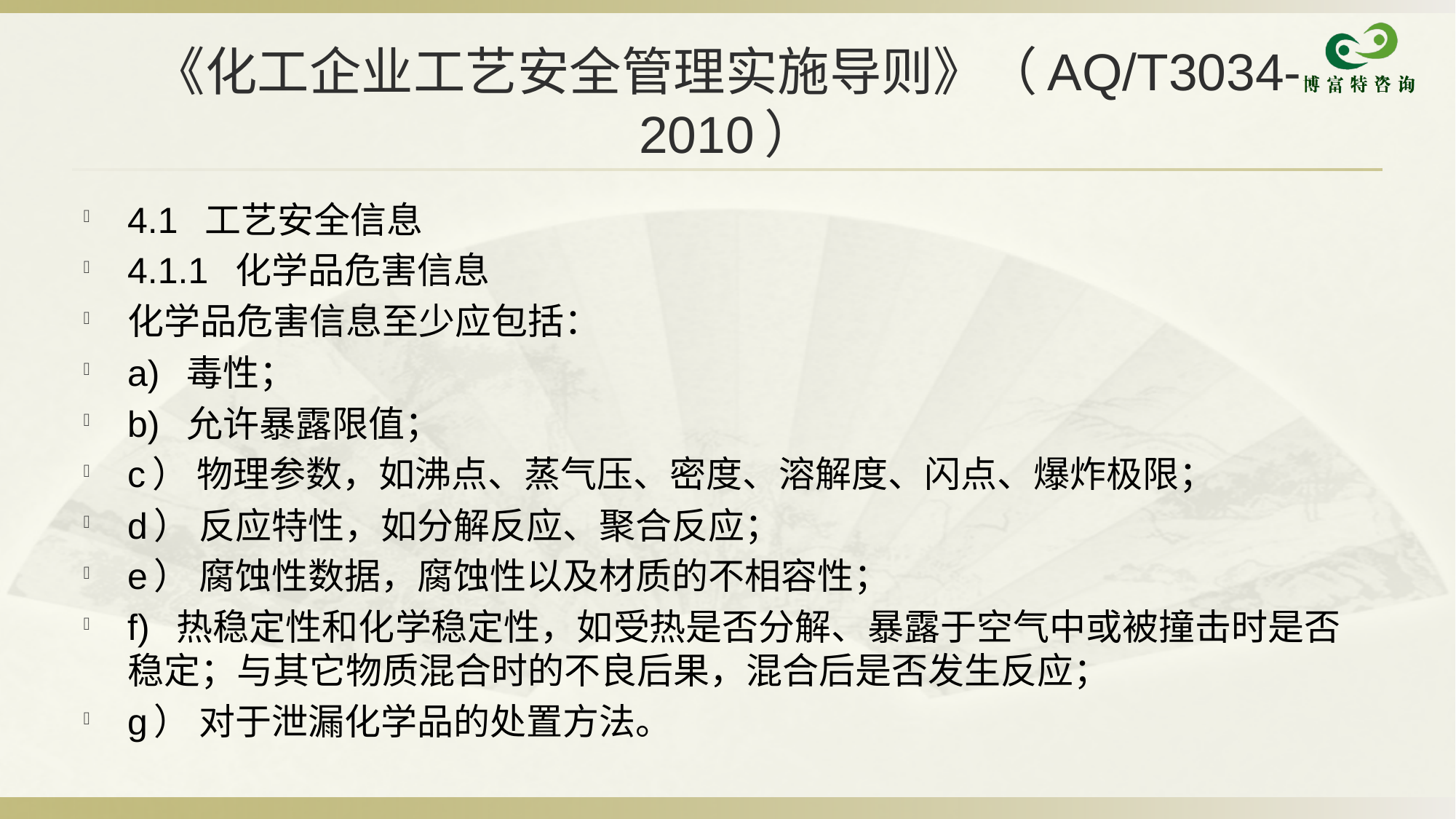

# 《化工企业工艺安全管理实施导则》（AQ/T3034-2010）
4.1  工艺安全信息
4.1.1  化学品危害信息
化学品危害信息至少应包括：
a)  毒性；
b)  允许暴露限值；
c） 物理参数，如沸点、蒸气压、密度、溶解度、闪点、爆炸极限；
d） 反应特性，如分解反应、聚合反应；
e） 腐蚀性数据，腐蚀性以及材质的不相容性；
f)  热稳定性和化学稳定性，如受热是否分解、暴露于空气中或被撞击时是否稳定；与其它物质混合时的不良后果，混合后是否发生反应；
g） 对于泄漏化学品的处置方法。